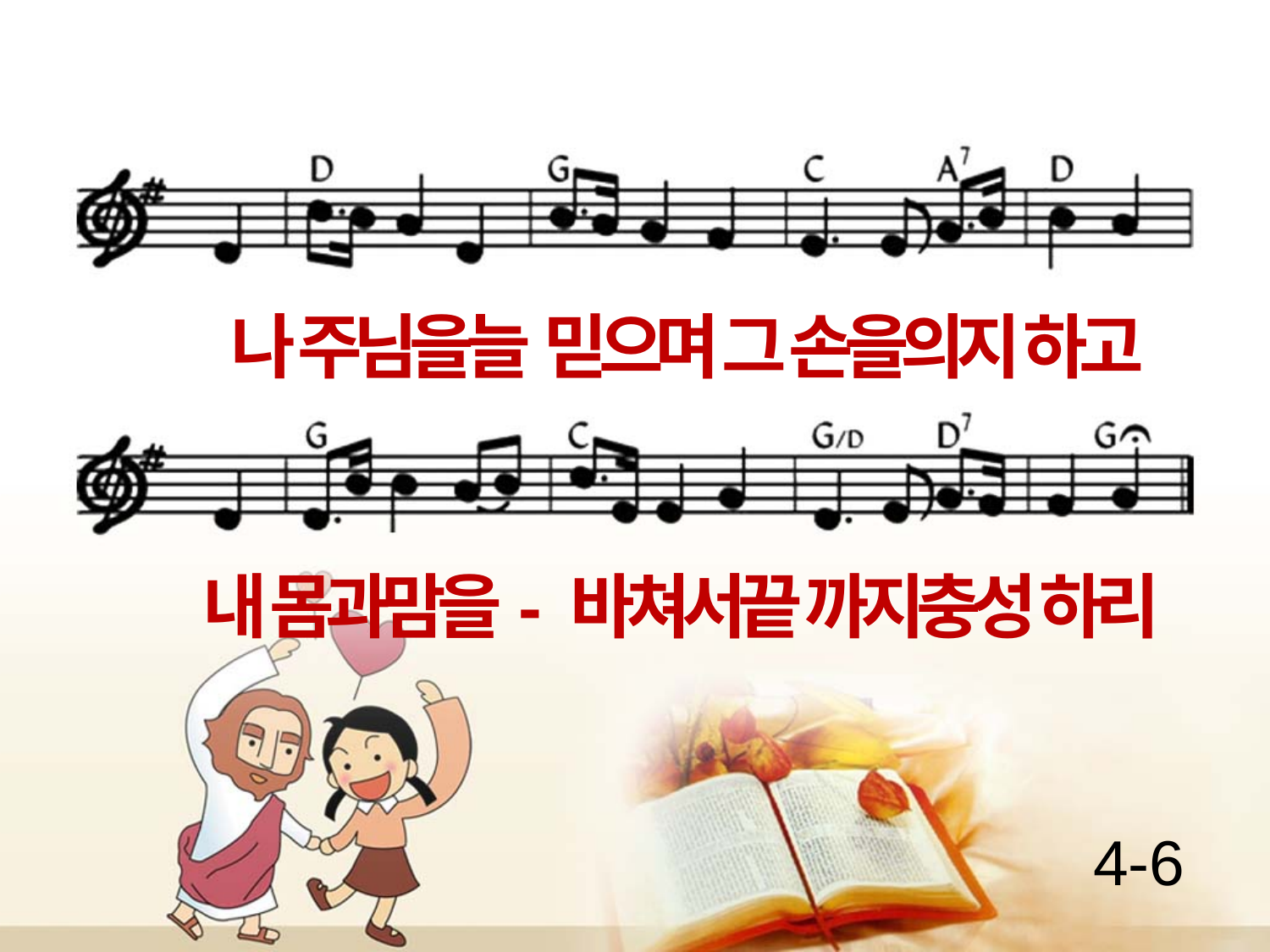

나 주님을늘  믿으며 그 손을의지 하고
내 몸과맘을- 바쳐서끝 까지충성 하리
4-6